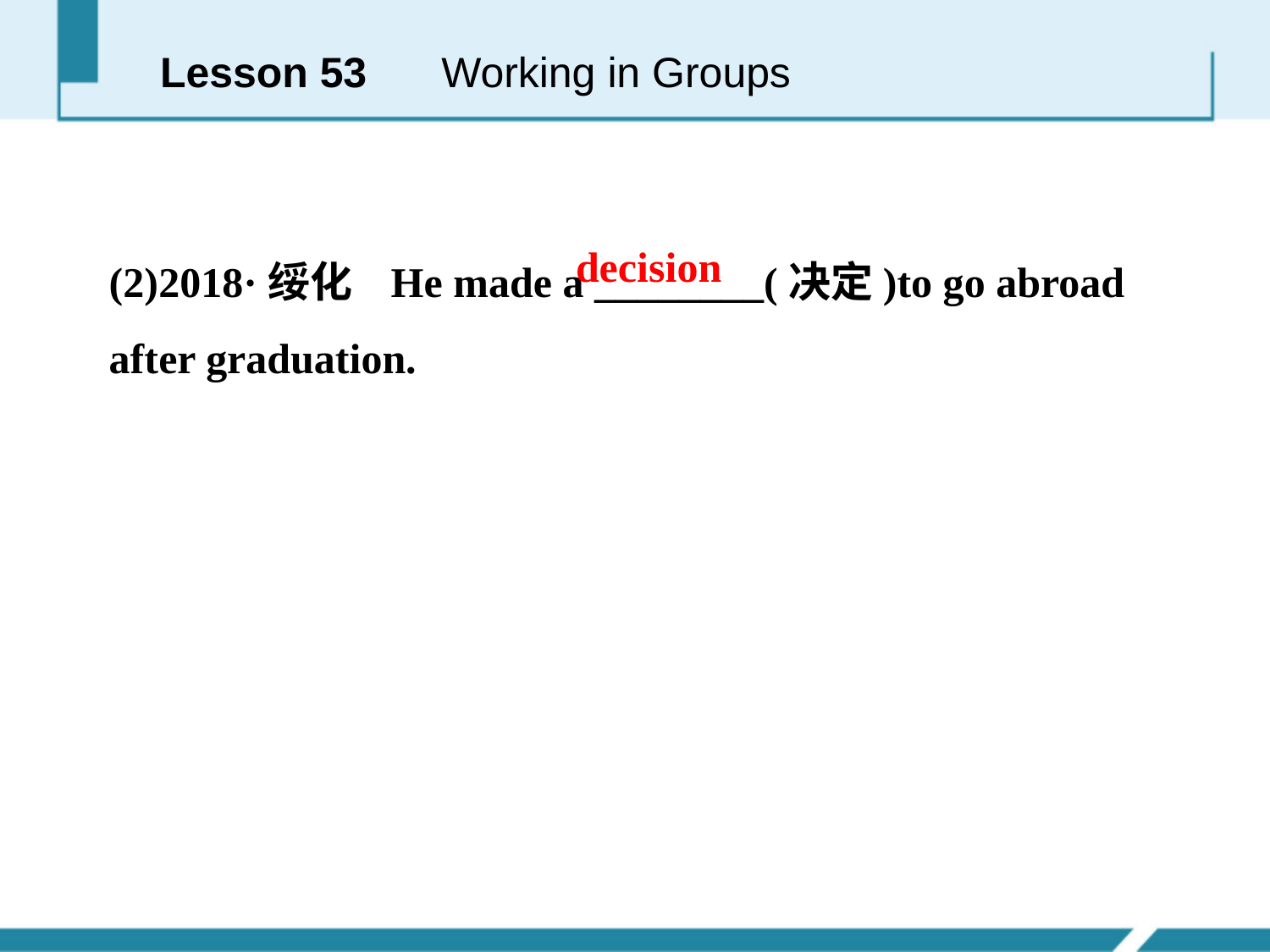

Lesson 53 　Working in Groups
(2)2018·绥化   He made a ________(决定)to go abroad after graduation.
decision